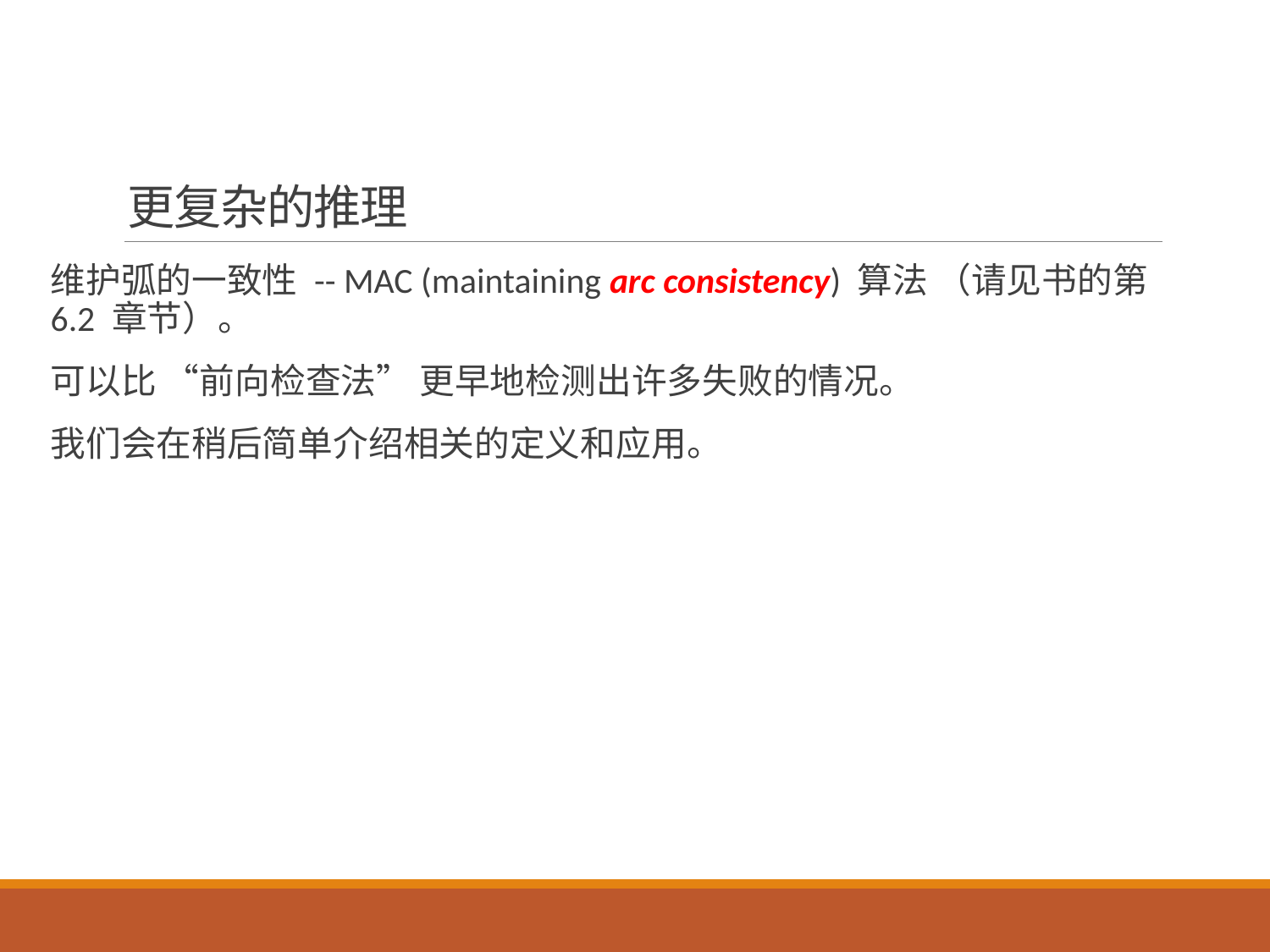

# 更复杂的推理
维护弧的一致性 -- MAC (maintaining arc consistency) 算法 （请见书的第 6.2 章节）。
可以比 “前向检查法” 更早地检测出许多失败的情况。
我们会在稍后简单介绍相关的定义和应用。